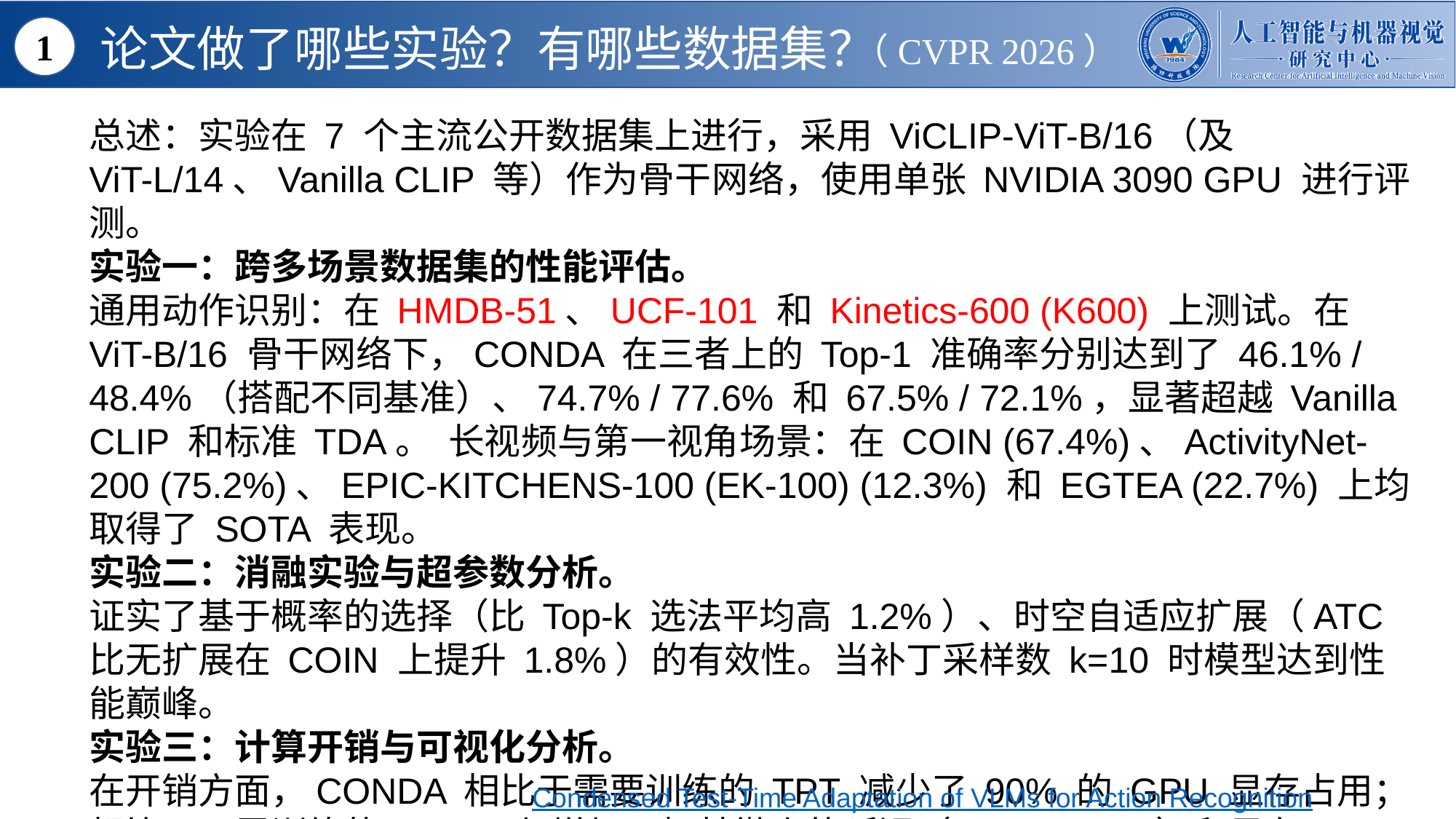

论文做了哪些实验？有哪些数据集？
1
（CVPR 2026）
总述：实验在 7 个主流公开数据集上进行，采用 ViCLIP-ViT-B/16（及 ViT-L/14、Vanilla CLIP 等）作为骨干网络，使用单张 NVIDIA 3090 GPU 进行评测。
实验一：跨多场景数据集的性能评估。
通用动作识别：在 HMDB-51、UCF-101 和 Kinetics-600 (K600) 上测试。在 ViT-B/16 骨干网络下，CONDA 在三者上的 Top-1 准确率分别达到了 46.1% / 48.4%（搭配不同基准）、74.7% / 77.6% 和 67.5% / 72.1%，显著超越 Vanilla CLIP 和标准 TDA。  长视频与第一视角场景：在 COIN (67.4%)、ActivityNet-200 (75.2%)、EPIC-KITCHENS-100 (EK-100) (12.3%) 和 EGTEA (22.7%) 上均取得了 SOTA 表现。
实验二：消融实验与超参数分析。
证实了基于概率的选择（比 Top-k 选法平均高 1.2%）、时空自适应扩展（ATC 比无扩展在 COIN 上提升 1.8%）的有效性。当补丁采样数 k=10 时模型达到性能巅峰。
实验三：计算开销与可视化分析。
在开销方面，CONDA 相比于需要训练的 TPT 减少了 90% 的 GPU 显存占用；相比于无需训练的 TDA，仅增加了极其微小的延迟（+0.1s/video）和显存（+0.1GB）。t-SNE 可视化证明其缓存的类间边界更清晰。
9
Your Title
Condensed Test-Time Adaptation of VLMs for Action Recognition